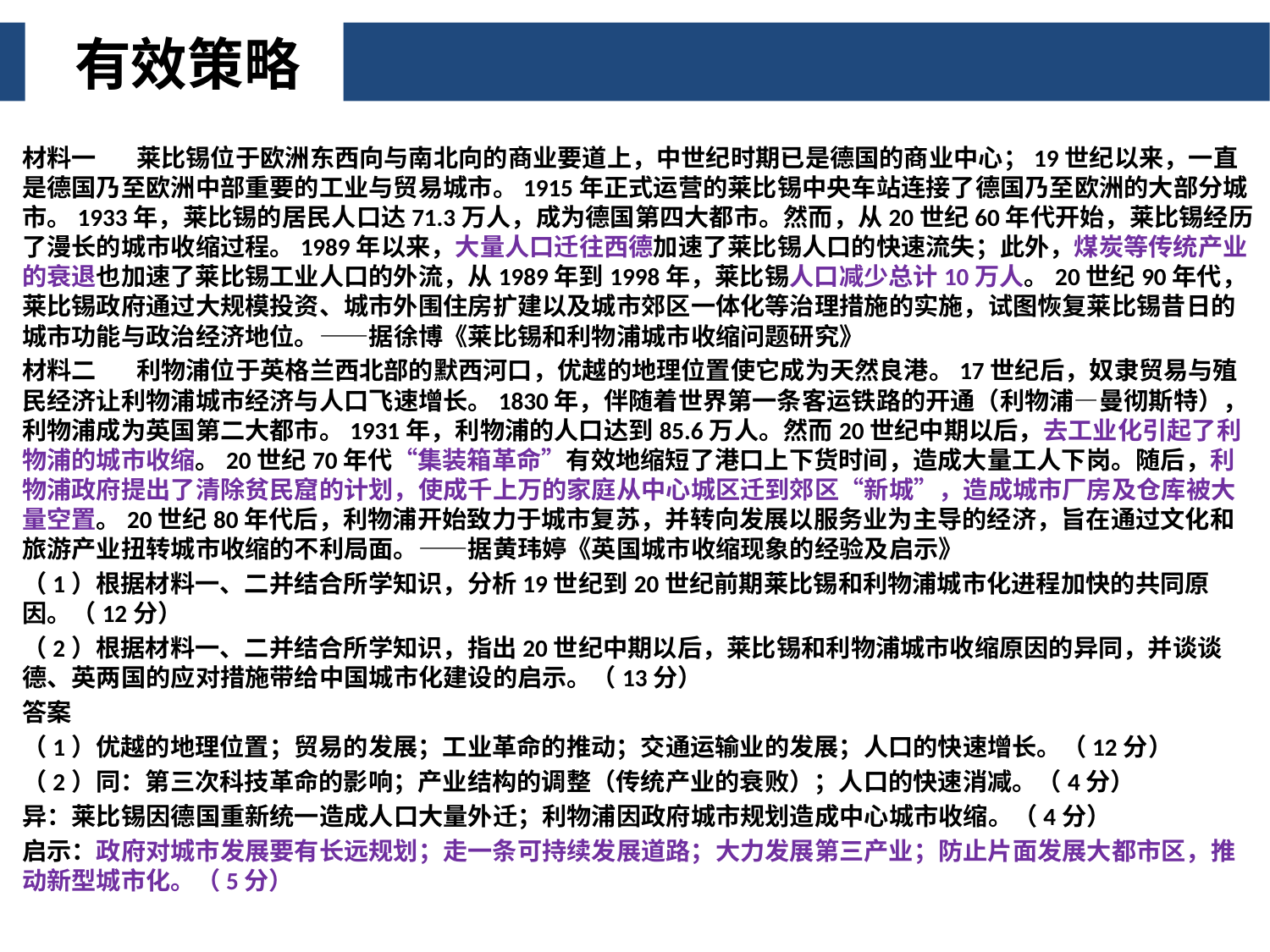

有效策略
材料一       莱比锡位于欧洲东西向与南北向的商业要道上，中世纪时期已是德国的商业中心；19世纪以来，一直是德国乃至欧洲中部重要的工业与贸易城市。1915年正式运营的莱比锡中央车站连接了德国乃至欧洲的大部分城市。1933年，莱比锡的居民人口达71.3万人，成为德国第四大都市。然而，从20世纪60年代开始，莱比锡经历了漫长的城市收缩过程。1989年以来，大量人口迁往西德加速了莱比锡人口的快速流失；此外，煤炭等传统产业的衰退也加速了莱比锡工业人口的外流，从1989年到1998年，莱比锡人口减少总计10万人。20世纪90年代，莱比锡政府通过大规模投资、城市外围住房扩建以及城市郊区一体化等治理措施的实施，试图恢复莱比锡昔日的城市功能与政治经济地位。——据徐博《莱比锡和利物浦城市收缩问题研究》
材料二       利物浦位于英格兰西北部的默西河口，优越的地理位置使它成为天然良港。17世纪后，奴隶贸易与殖民经济让利物浦城市经济与人口飞速增长。1830年，伴随着世界第一条客运铁路的开通（利物浦—曼彻斯特），利物浦成为英国第二大都市。1931年，利物浦的人口达到85.6万人。然而20世纪中期以后，去工业化引起了利物浦的城市收缩。20世纪70年代“集装箱革命”有效地缩短了港口上下货时间，造成大量工人下岗。随后，利物浦政府提出了清除贫民窟的计划，使成千上万的家庭从中心城区迁到郊区“新城”，造成城市厂房及仓库被大量空置。20世纪80年代后，利物浦开始致力于城市复苏，并转向发展以服务业为主导的经济，旨在通过文化和旅游产业扭转城市收缩的不利局面。——据黄玮婷《英国城市收缩现象的经验及启示》
（1）根据材料一、二并结合所学知识，分析19世纪到20世纪前期莱比锡和利物浦城市化进程加快的共同原因。（12分）
（2）根据材料一、二并结合所学知识，指出20世纪中期以后，莱比锡和利物浦城市收缩原因的异同，并谈谈德、英两国的应对措施带给中国城市化建设的启示。（13分）
答案
（1）优越的地理位置；贸易的发展；工业革命的推动；交通运输业的发展；人口的快速增长。（12分）
（2）同：第三次科技革命的影响；产业结构的调整（传统产业的衰败）；人口的快速消减。（4分）
异：莱比锡因德国重新统一造成人口大量外迁；利物浦因政府城市规划造成中心城市收缩。（4分）
启示：政府对城市发展要有长远规划；走一条可持续发展道路；大力发展第三产业；防止片面发展大都市区，推动新型城市化。（5分）